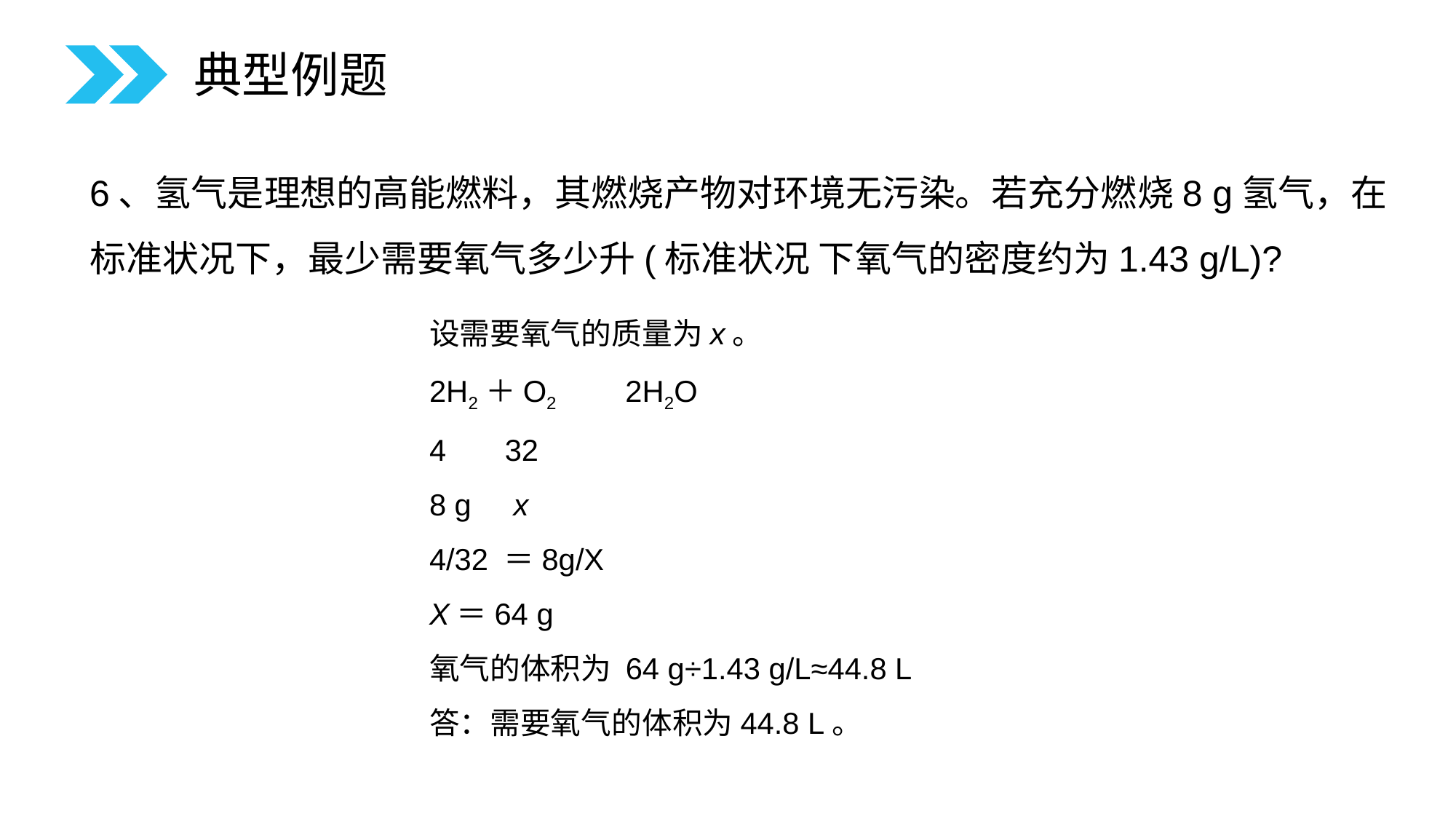

典型例题
6、氢气是理想的高能燃料，其燃烧产物对环境无污染。若充分燃烧8 g氢气，在标准状况下，最少需要氧气多少升(标准状况 下氧气的密度约为1.43 g/L)?
设需要氧气的质量为x。
2H2＋O2              2H2O
4       32
8 g     x
4/32 ＝8g/X
X＝64 g
氧气的体积为 64 g÷1.43 g/L≈44.8 L
答：需要氧气的体积为44.8 L。